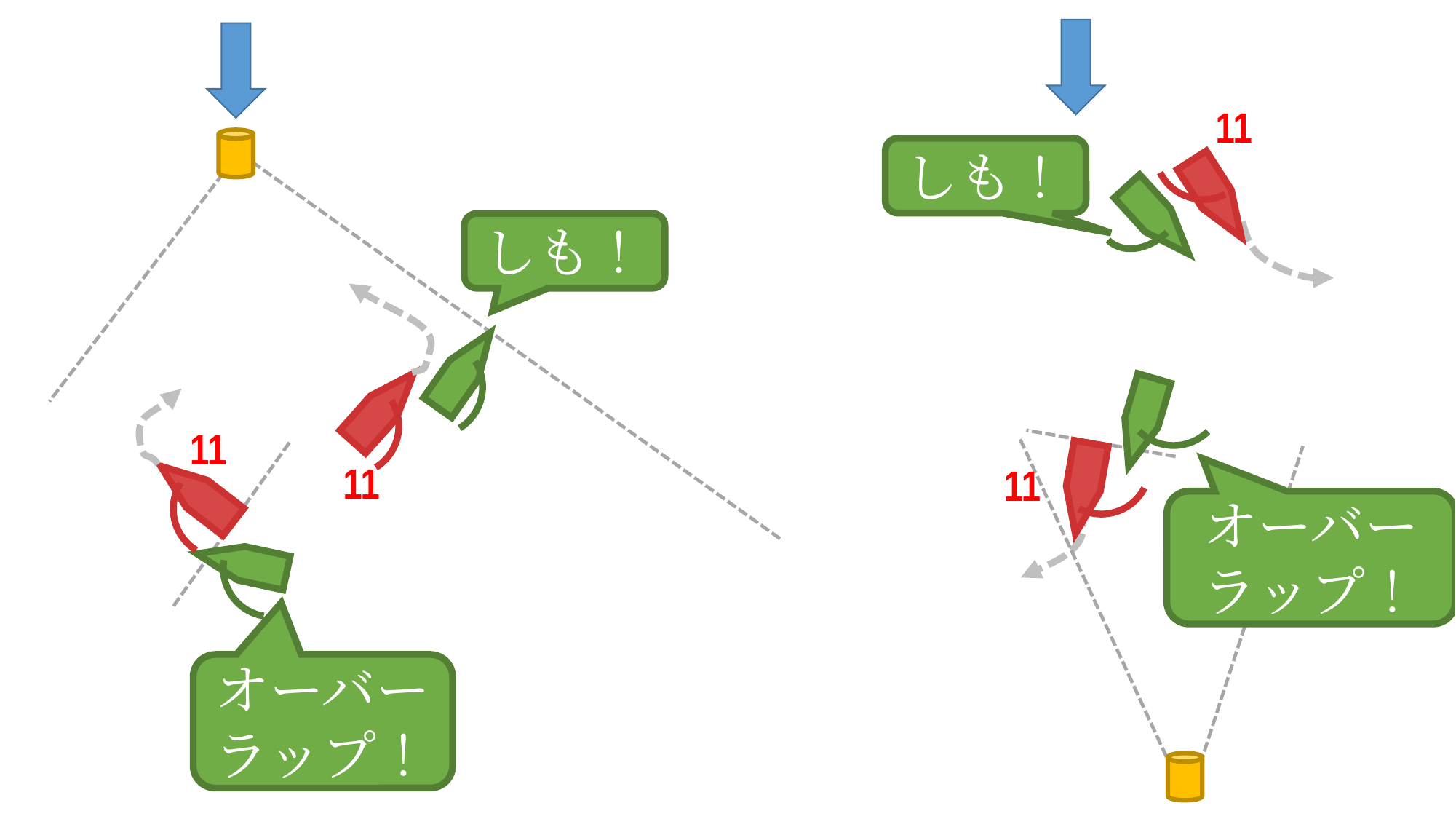

11

しも！

しも！

11
11
11

オーバー
ラップ！

オーバー
ラップ！